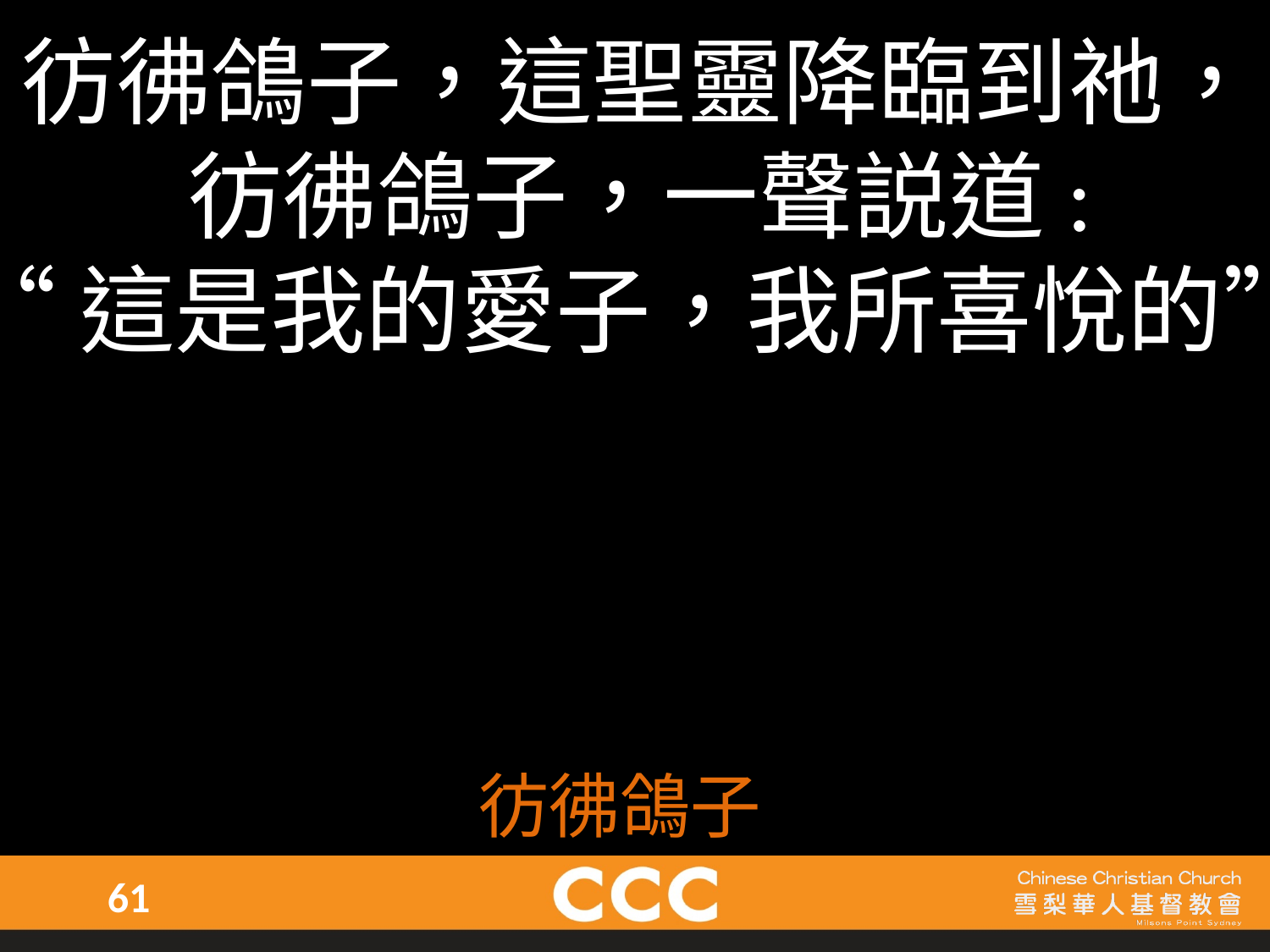

彷彿鴿子，這聖靈降臨到祂，
彷彿鴿子，一聲説道:
“這是我的愛子，我所喜悅的”
彷彿鴿子

61